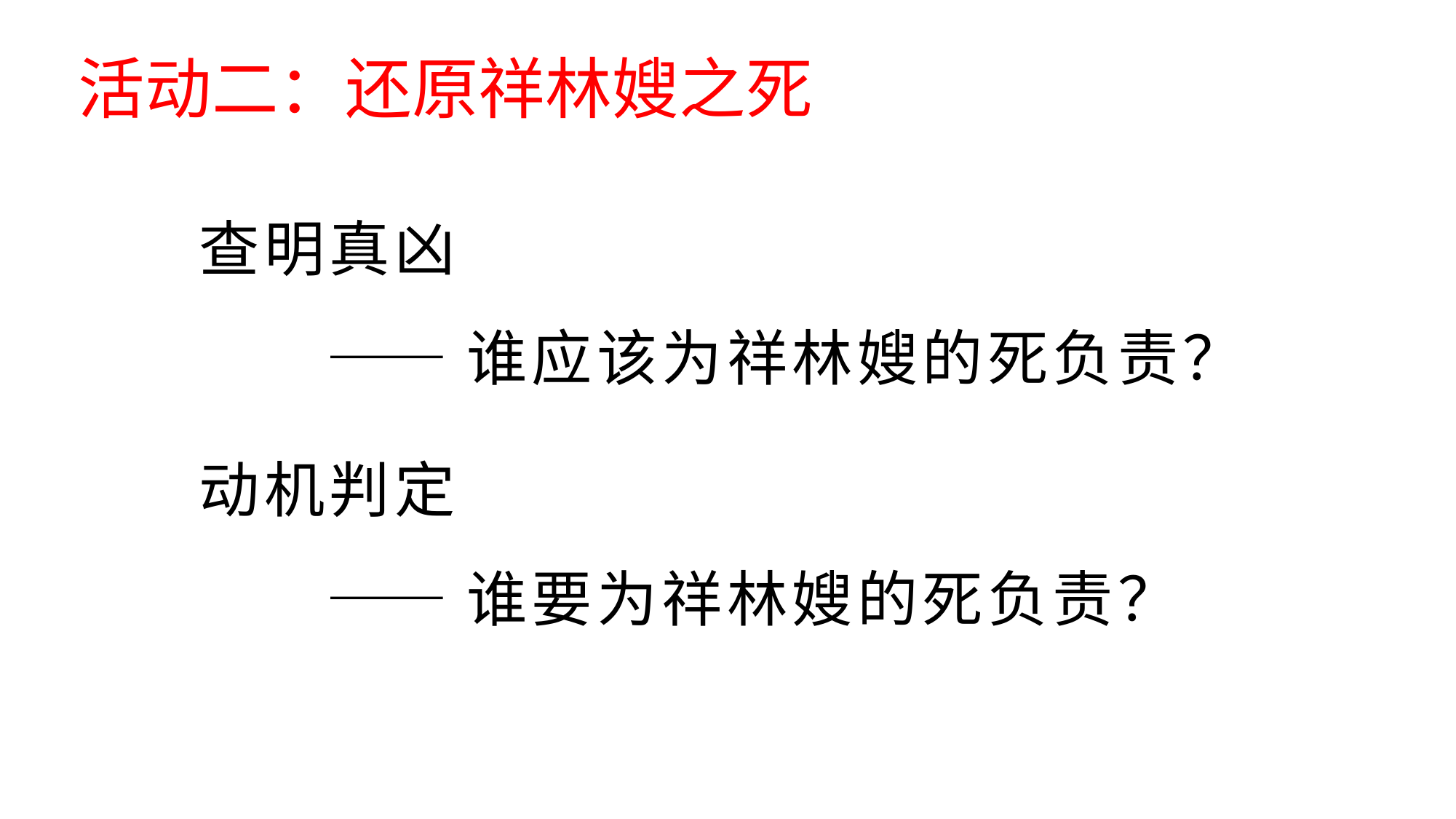

活动二：还原祥林嫂之死
查明真凶
       ——谁应该为祥林嫂的死负责？
动机判定
       ——谁要为祥林嫂的死负责？